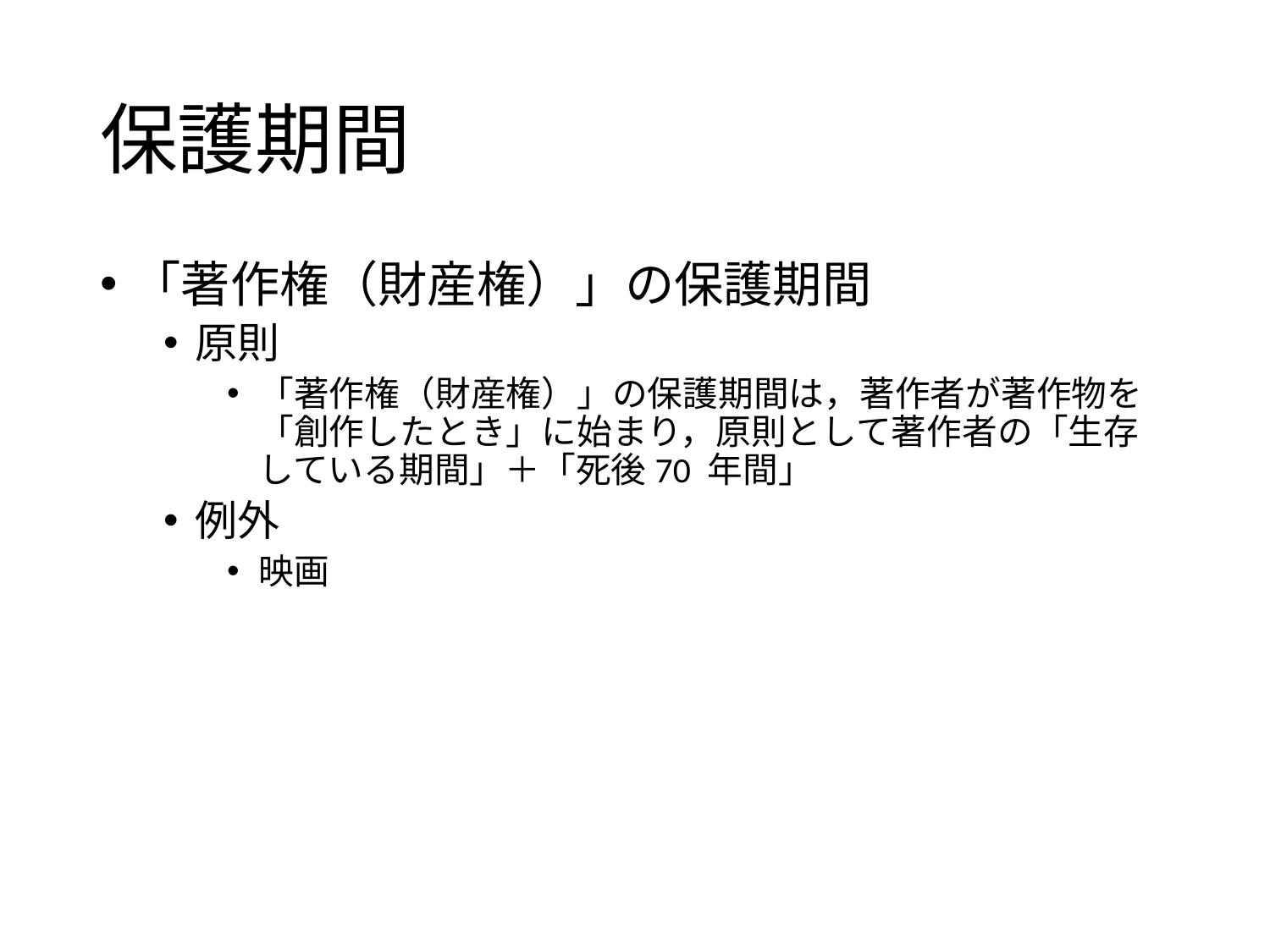

# 保護期間
「著作権（財産権）」の保護期間
原則
「著作権（財産権）」の保護期間は，著作者が著作物を「創作したとき」に始まり，原則として著作者の「生存している期間」＋「死後70 年間」
例外
映画